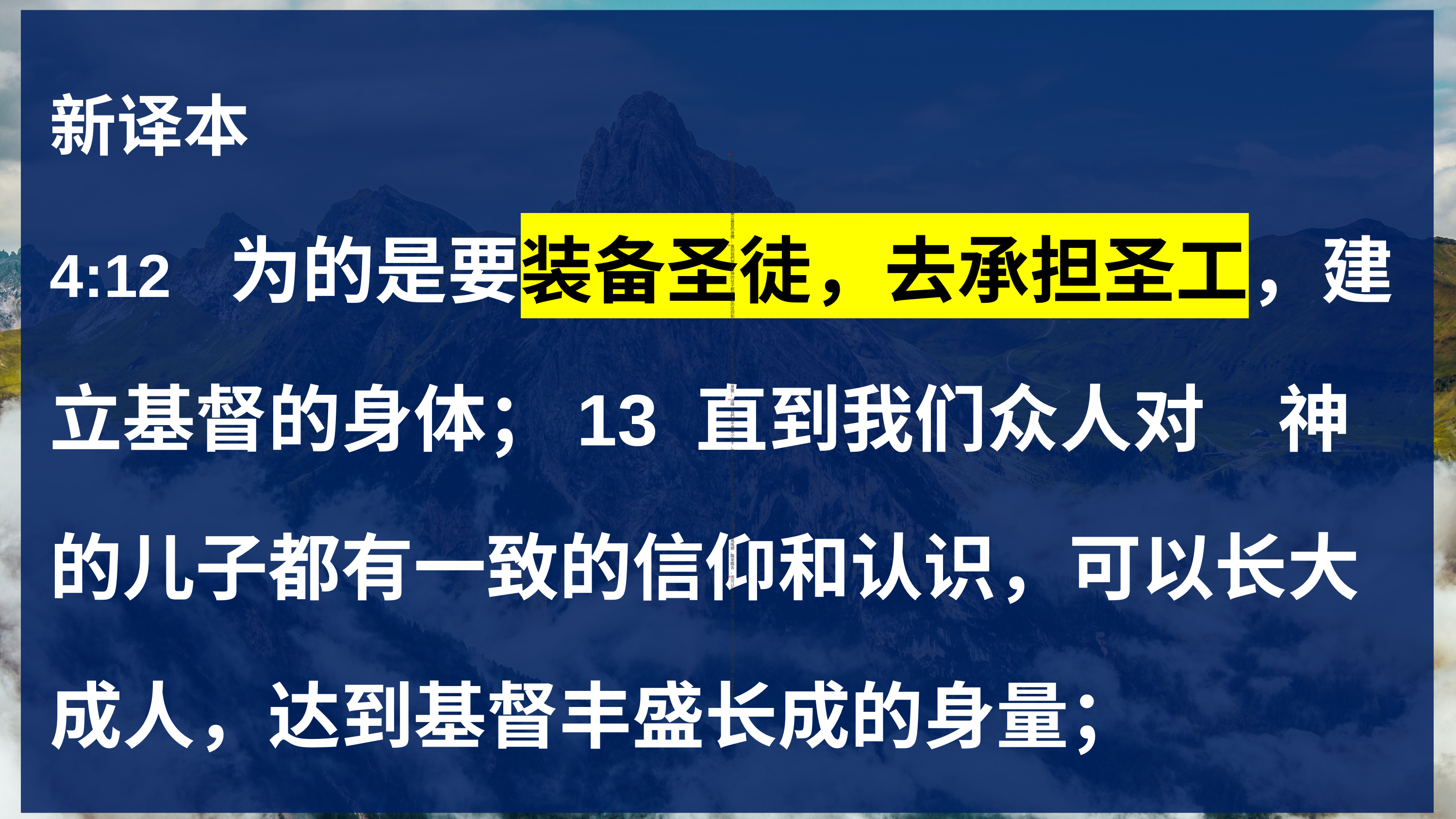

新译本
4:12  为的是要装备圣徒，去承担圣工，建立基督的身体；13 直到我们众人对　神的儿子都有一致的信仰和认识，可以长大成人，达到基督丰盛长成的身量；

| 12 | 好裝備聖徒去承擔侍奉的工作，以建立基督的身體； |
| --- | --- |
| 13 | 直到我們眾人對神的兒子都有一致的信仰和認識，長大成人，達到基督完滿成熟的身量； |
| 14 | 這樣，我們就不再是小孩子，不會中了人狡猾的詭計和騙人的計謀，被各種教義之風搖撼，飄來飄去， |
| 15 | 而可以在愛中傳講真理，在各方面長進，達到基督的身量。他是教會的頭， |